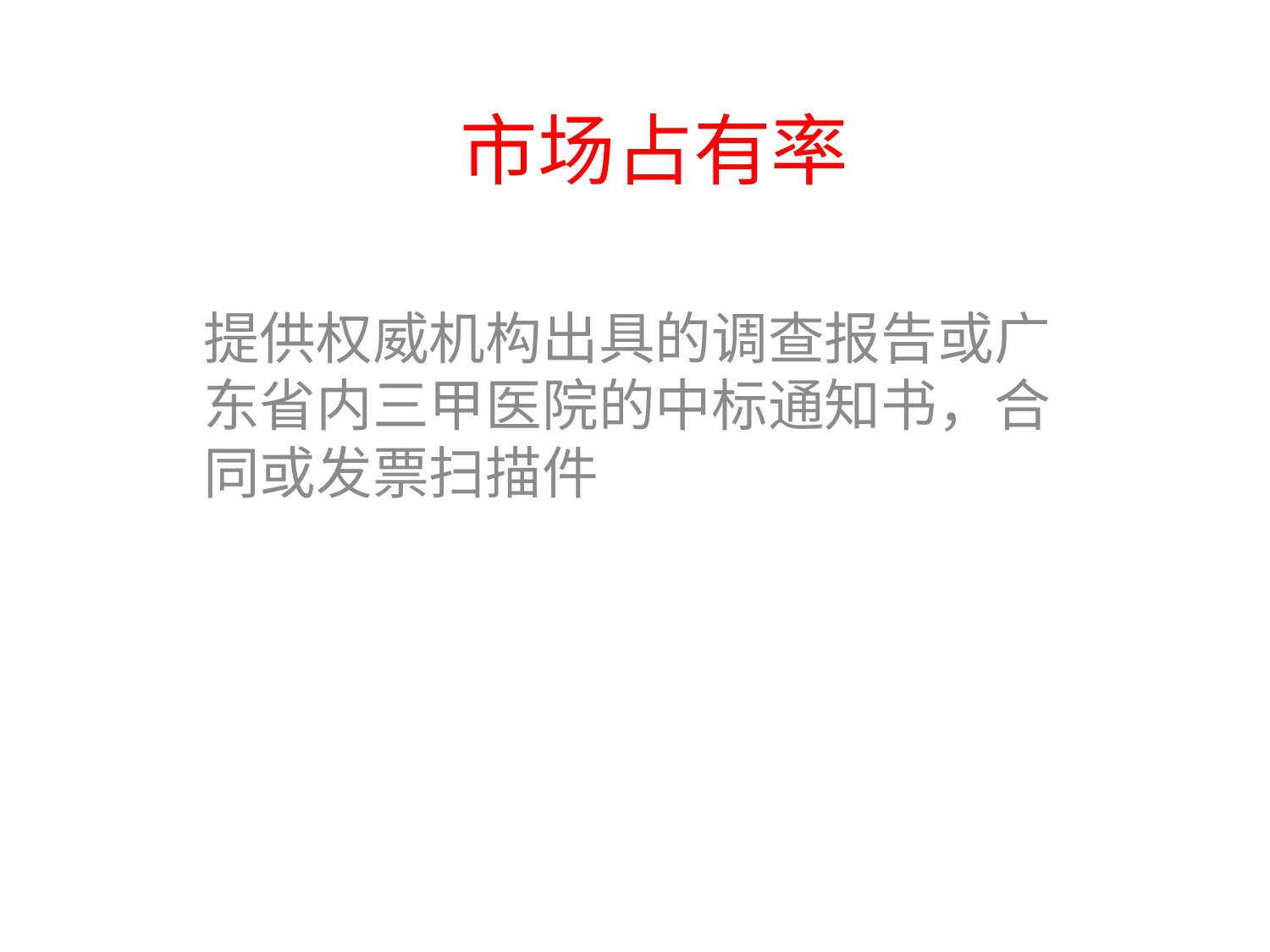

# 市场占有率
提供权威机构出具的调查报告或广东省内三甲医院的中标通知书，合同或发票扫描件